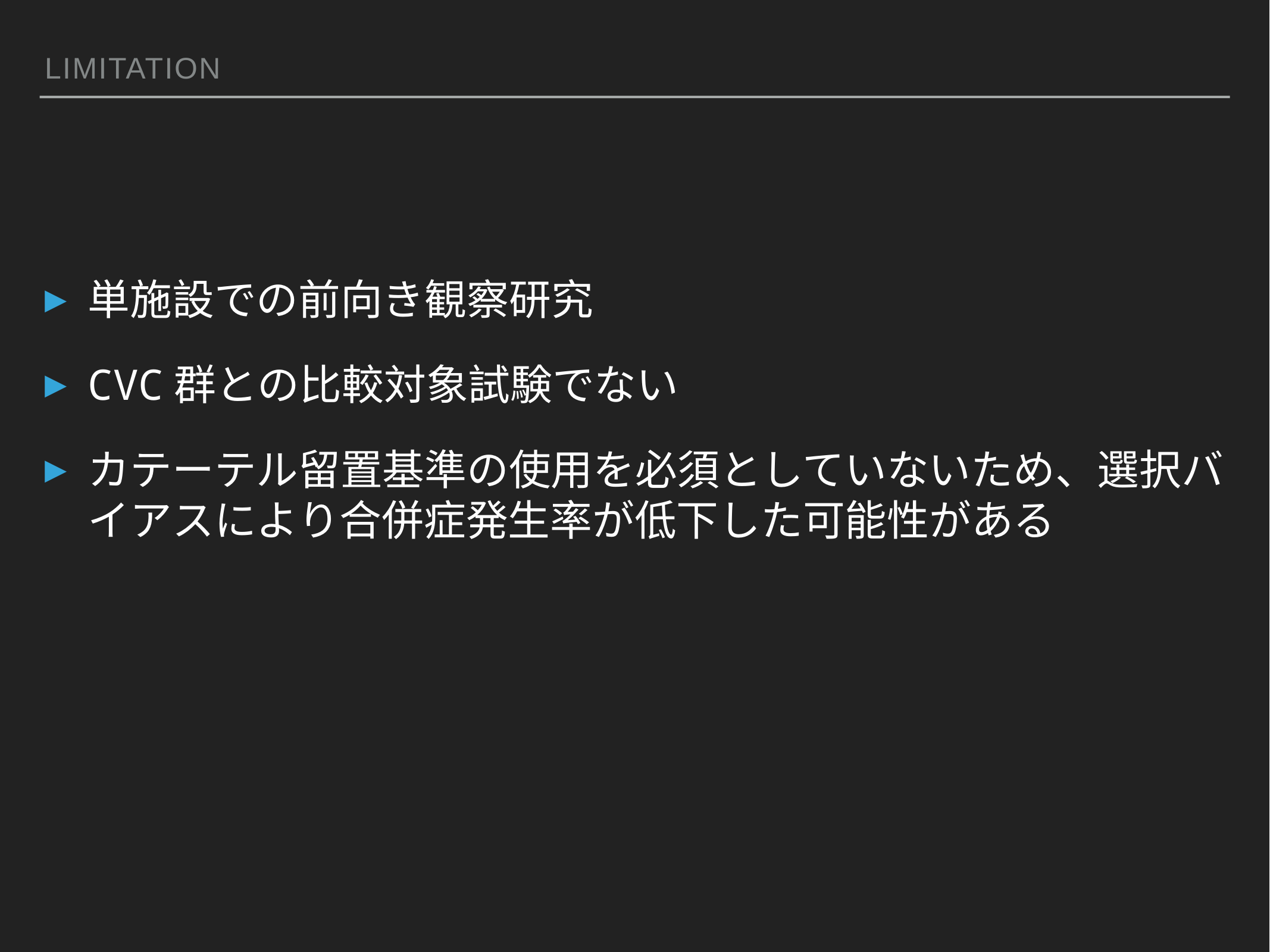

Limitation
単施設での前向き観察研究
CVC群との比較対象試験でない
カテーテル留置基準の使用を必須としていないため、選択バイアスにより合併症発生率が低下した可能性がある